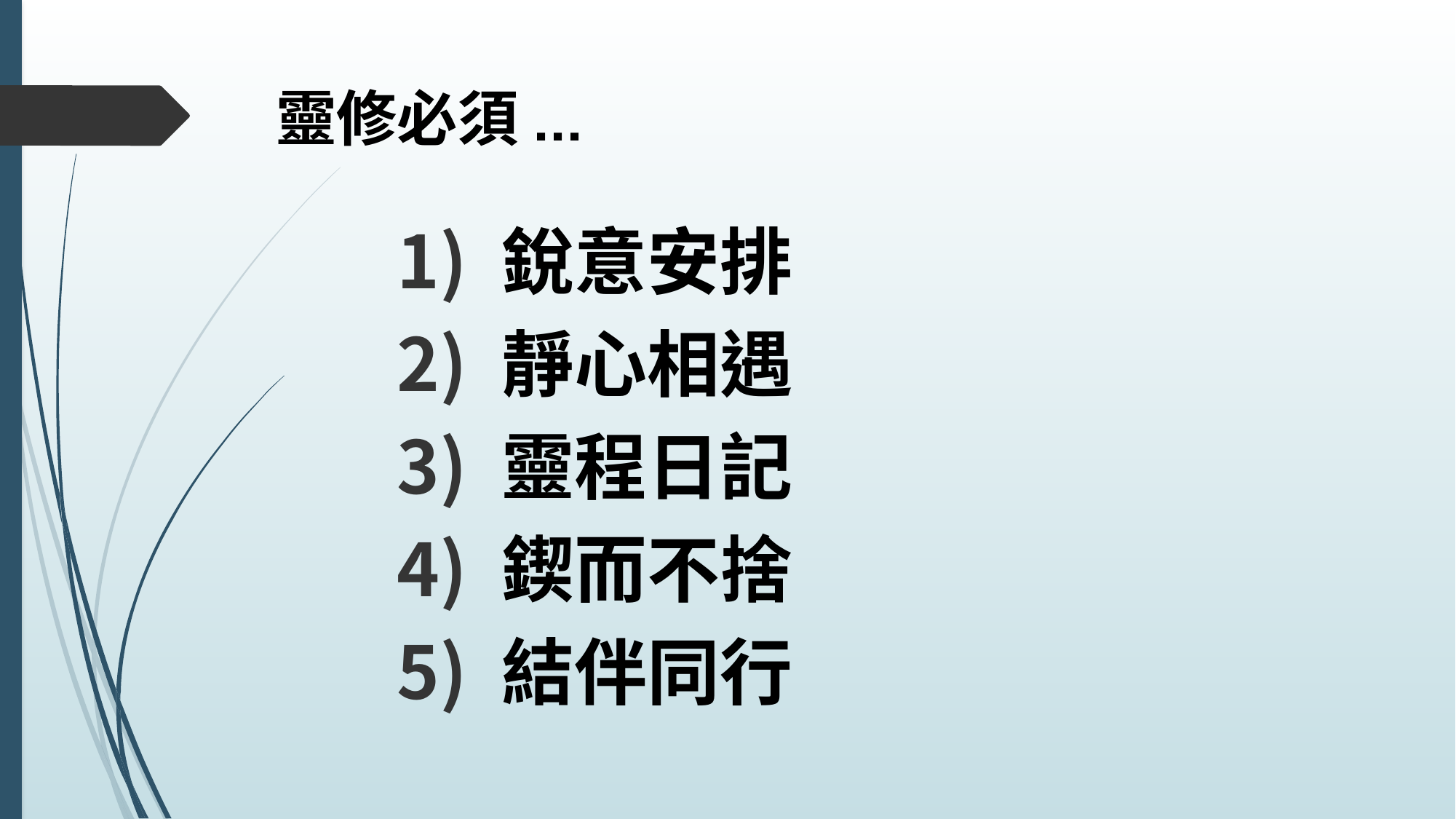

# 靈修必須...
 銳意安排
 靜心相遇
 靈程日記
 鍥而不捨
 結伴同行